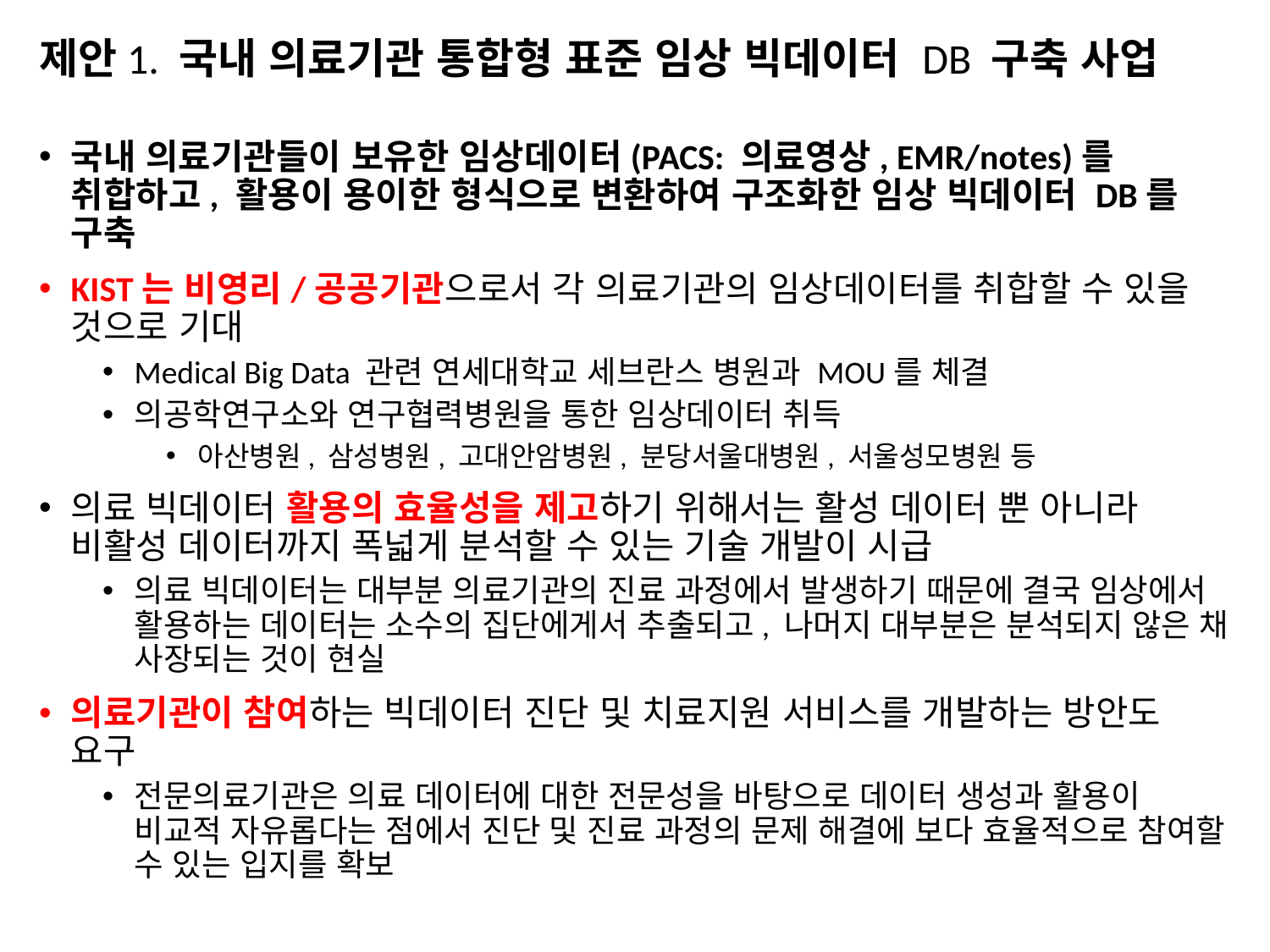

# 제안1. 국내 의료기관 통합형 표준 임상 빅데이터 DB 구축 사업
국내 의료기관들이 보유한 임상데이터(PACS: 의료영상, EMR/notes)를 취합하고, 활용이 용이한 형식으로 변환하여 구조화한 임상 빅데이터 DB를 구축
KIST는 비영리/공공기관으로서 각 의료기관의 임상데이터를 취합할 수 있을 것으로 기대
Medical Big Data 관련 연세대학교 세브란스 병원과 MOU를 체결
의공학연구소와 연구협력병원을 통한 임상데이터 취득
아산병원, 삼성병원, 고대안암병원, 분당서울대병원, 서울성모병원 등
의료 빅데이터 활용의 효율성을 제고하기 위해서는 활성 데이터 뿐 아니라 비활성 데이터까지 폭넓게 분석할 수 있는 기술 개발이 시급
의료 빅데이터는 대부분 의료기관의 진료 과정에서 발생하기 때문에 결국 임상에서 활용하는 데이터는 소수의 집단에게서 추출되고, 나머지 대부분은 분석되지 않은 채 사장되는 것이 현실
의료기관이 참여하는 빅데이터 진단 및 치료지원 서비스를 개발하는 방안도 요구
전문의료기관은 의료 데이터에 대한 전문성을 바탕으로 데이터 생성과 활용이 비교적 자유롭다는 점에서 진단 및 진료 과정의 문제 해결에 보다 효율적으로 참여할 수 있는 입지를 확보